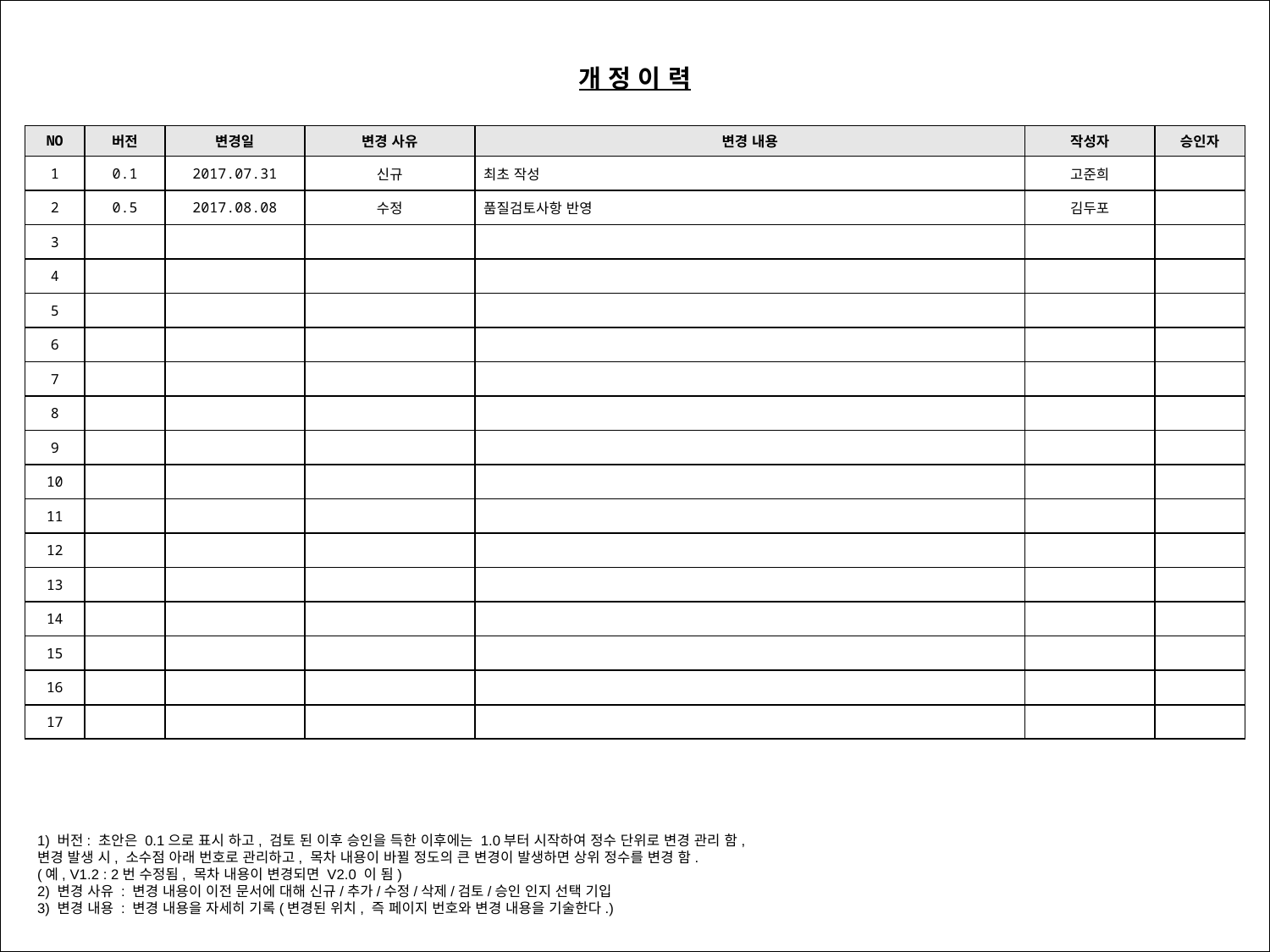

개 정 이 력
| NO | 버전 | 변경일 | 변경 사유 | 변경 내용 | 작성자 | 승인자 |
| --- | --- | --- | --- | --- | --- | --- |
| 1 | 0.1 | 2017.07.31 | 신규 | 최초 작성 | 고준희 |  |
| 2 | 0.5 | 2017.08.08 | 수정 | 품질검토사항 반영 | 김두포 |  |
| 3 |  |  |  |  |  |  |
| 4 |  |  |  |  |  |  |
| 5 |  |  |  |  |  |  |
| 6 |  |  |  |  |  |  |
| 7 |  |  |  |  |  |  |
| 8 |  |  |  |  |  |  |
| 9 |  |  |  |  |  |  |
| 10 |  |  |  |  |  |  |
| 11 |  |  |  |  |  |  |
| 12 |  |  |  |  |  |  |
| 13 |  |  |  |  |  |  |
| 14 |  |  |  |  |  |  |
| 15 |  |  |  |  |  |  |
| 16 |  |  |  |  |  |  |
| 17 |  |  |  |  |  |  |
1) 버전: 초안은 0.1으로 표시 하고, 검토 된 이후 승인을 득한 이후에는 1.0부터 시작하여 정수 단위로 변경 관리 함,
변경 발생 시, 소수점 아래 번호로 관리하고, 목차 내용이 바뀔 정도의 큰 변경이 발생하면 상위 정수를 변경 함.
(예, V1.2 : 2번 수정됨, 목차 내용이 변경되면 V2.0 이 됨)
2) 변경 사유 : 변경 내용이 이전 문서에 대해 신규/추가/수정/삭제/검토/승인 인지 선택 기입
3) 변경 내용 : 변경 내용을 자세히 기록(변경된 위치, 즉 페이지 번호와 변경 내용을 기술한다.)